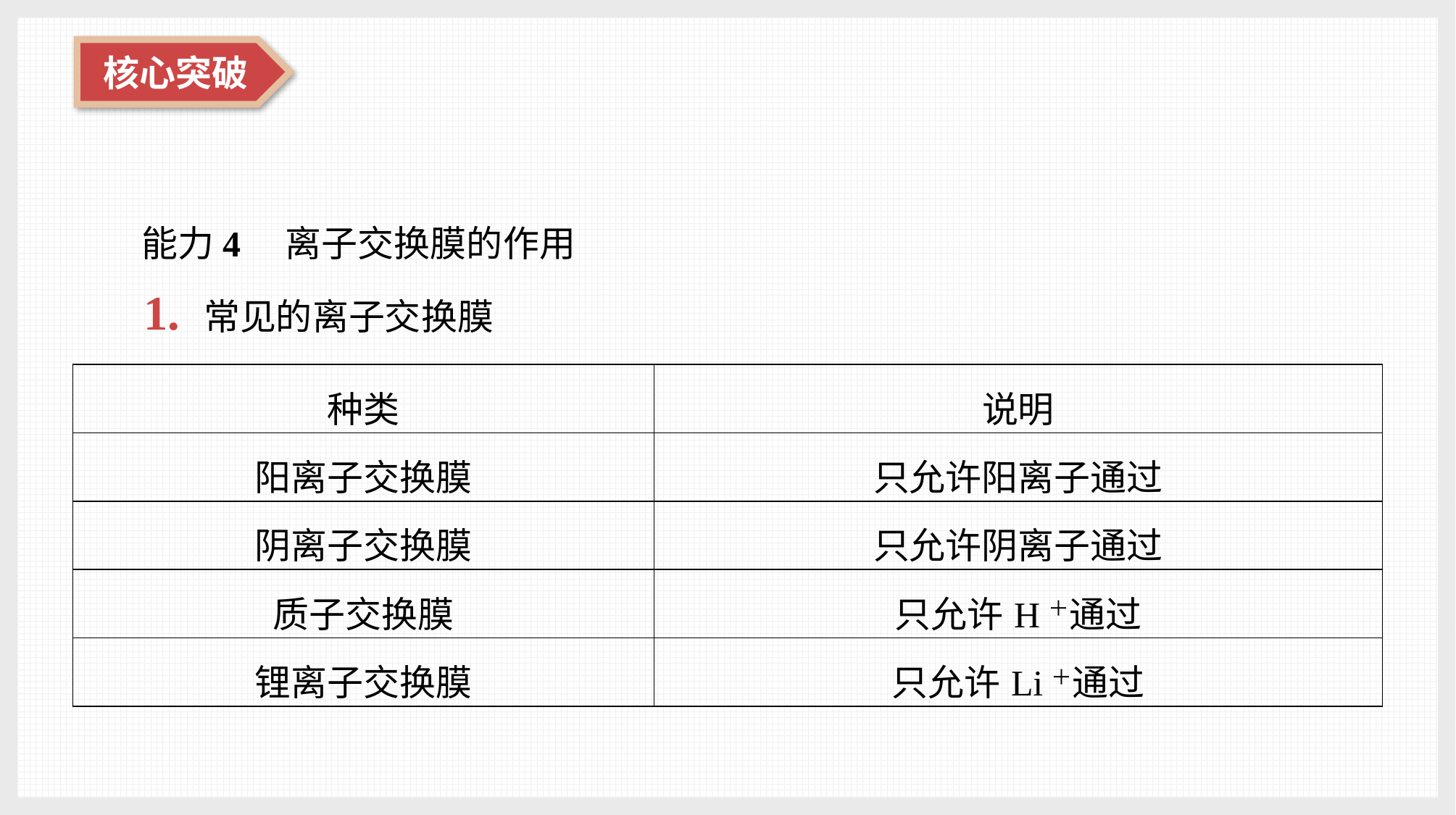

能力4　离子交换膜的作用
1. 常见的离子交换膜

| 种类 | 说明 |
| --- | --- |
| 阳离子交换膜 | 只允许阳离子通过 |
| 阴离子交换膜 | 只允许阴离子通过 |
| 质子交换膜 | 只允许H＋通过 |
| 锂离子交换膜 | 只允许Li＋通过 |